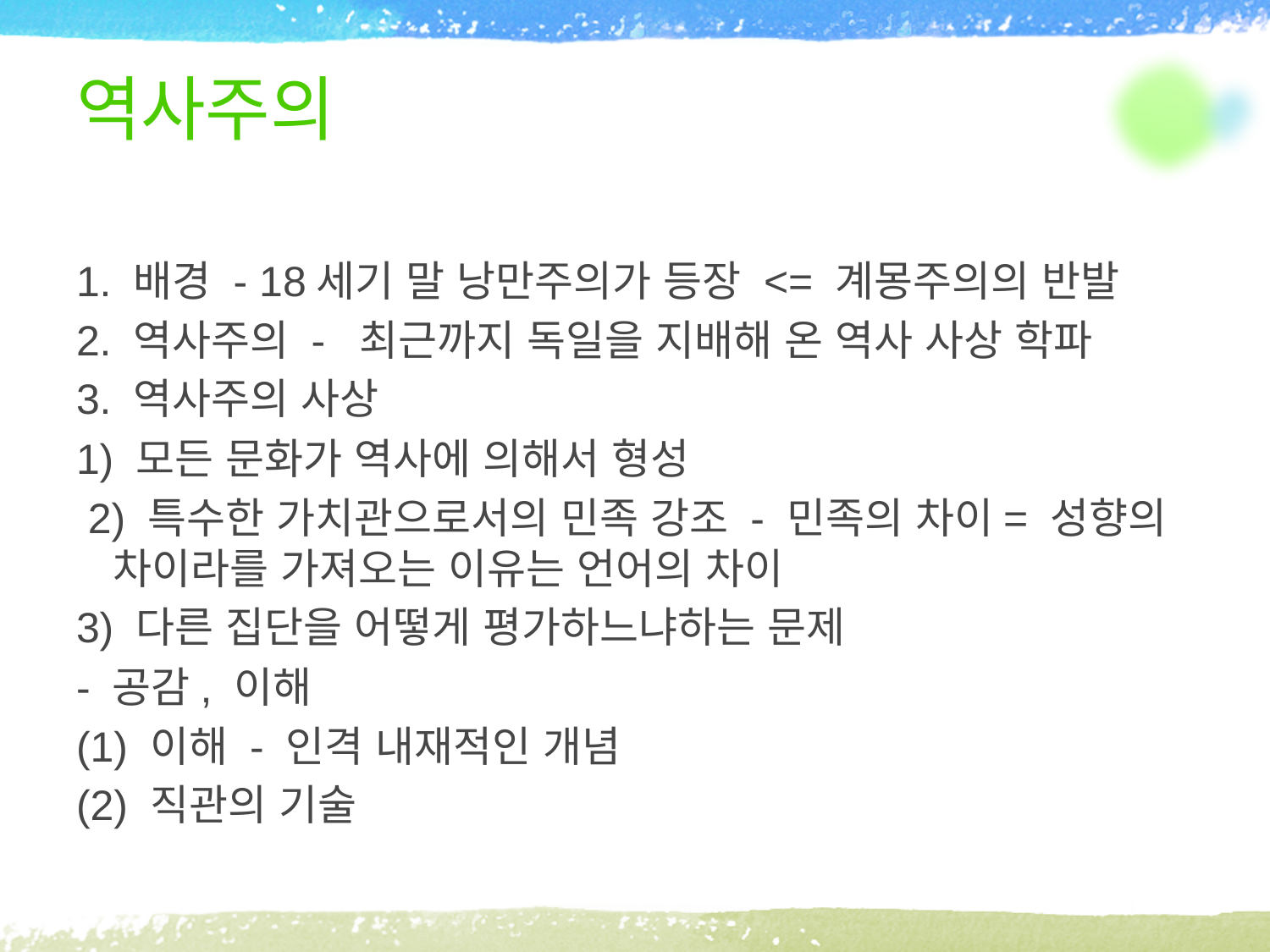

# 역사주의

1. 배경 - 18세기 말 낭만주의가 등장 <= 계몽주의의 반발
2. 역사주의 -  최근까지 독일을 지배해 온 역사 사상 학파
3. 역사주의 사상
1) 모든 문화가 역사에 의해서 형성
 2) 특수한 가치관으로서의 민족 강조 - 민족의 차이= 성향의 차이라를 가져오는 이유는 언어의 차이
3) 다른 집단을 어떻게 평가하느냐하는 문제
- 공감, 이해
(1) 이해 - 인격 내재적인 개념
(2) 직관의 기술